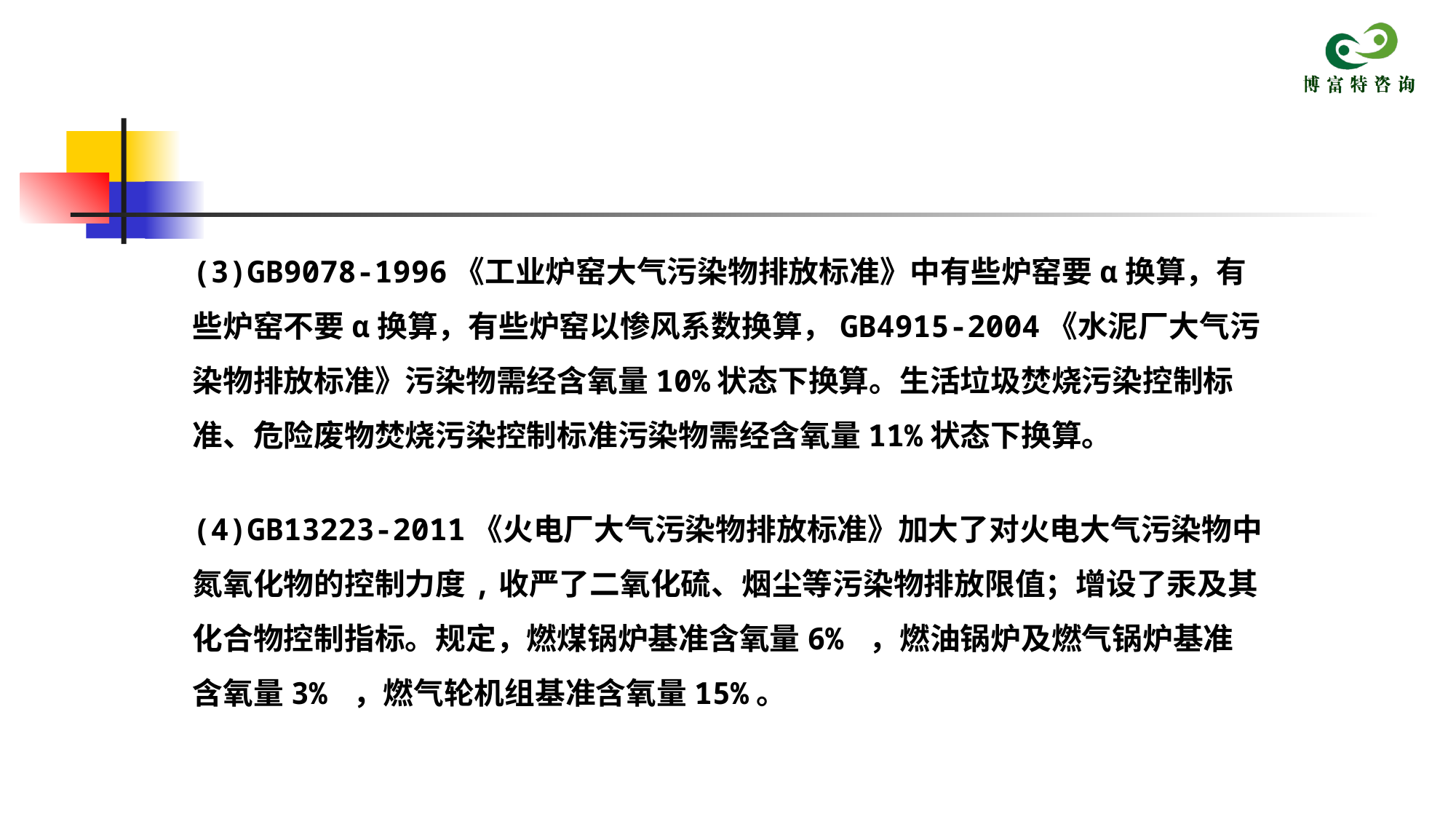

(3)GB9078-1996《工业炉窑大气污染物排放标准》中有些炉窑要α换算，有些炉窑不要α换算，有些炉窑以惨风系数换算，GB4915-2004《水泥厂大气污染物排放标准》污染物需经含氧量10%状态下换算。生活垃圾焚烧污染控制标准、危险废物焚烧污染控制标准污染物需经含氧量11%状态下换算。
(4)GB13223-2011《火电厂大气污染物排放标准》加大了对火电大气污染物中氮氧化物的控制力度,收严了二氧化硫、烟尘等污染物排放限值；增设了汞及其化合物控制指标。规定，燃煤锅炉基准含氧量6% ，燃油锅炉及燃气锅炉基准含氧量3% ，燃气轮机组基准含氧量15%。